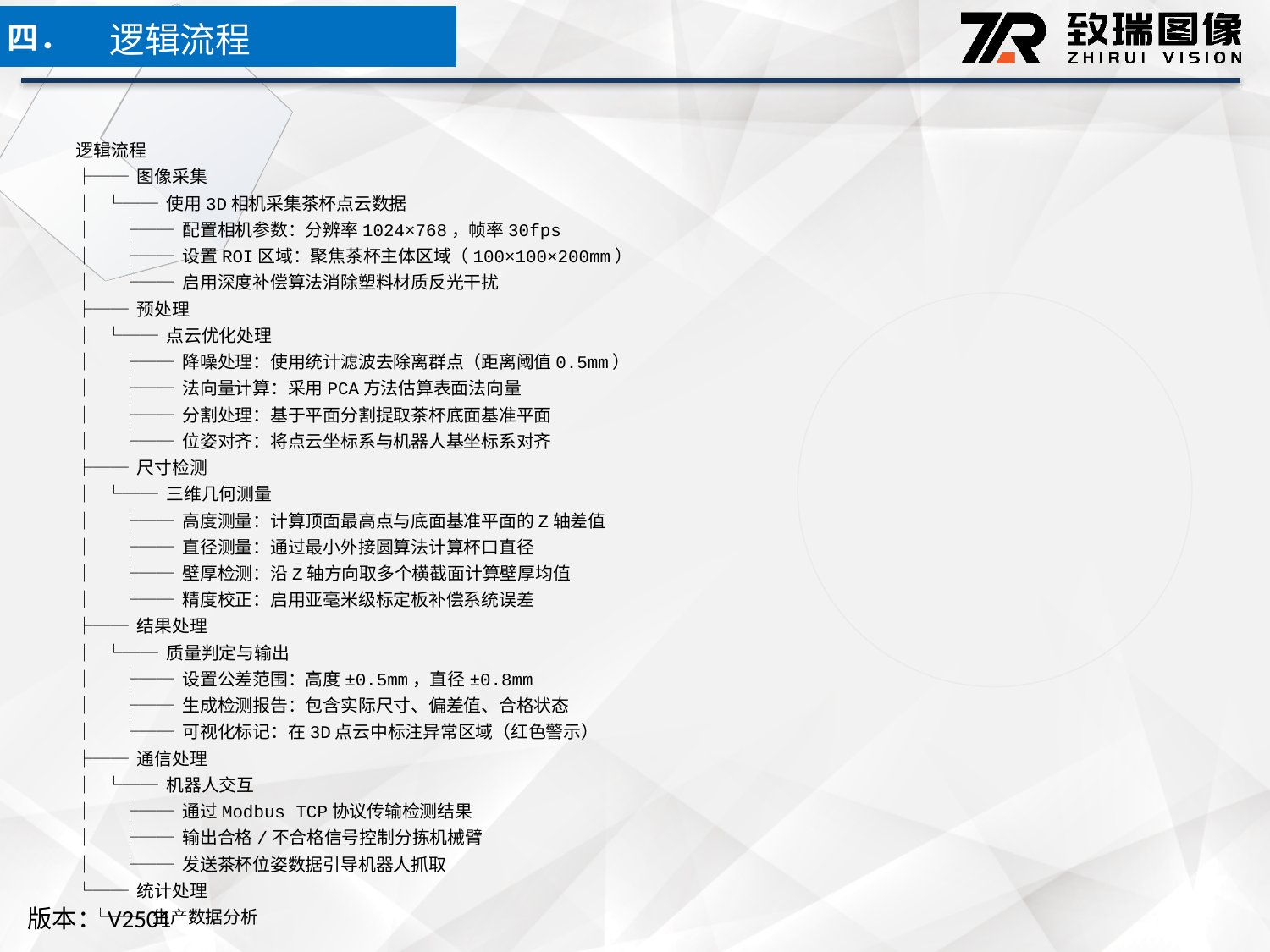

逻辑流程
四．

逻辑流程
├── 图像采集
│   └── 使用3D相机采集茶杯点云数据
│       ├── 配置相机参数：分辨率1024×768，帧率30fps
│       ├── 设置ROI区域：聚焦茶杯主体区域（100×100×200mm）
│       └── 启用深度补偿算法消除塑料材质反光干扰
├── 预处理
│   └── 点云优化处理
│       ├── 降噪处理：使用统计滤波去除离群点（距离阈值0.5mm）
│       ├── 法向量计算：采用PCA方法估算表面法向量
│       ├── 分割处理：基于平面分割提取茶杯底面基准平面
│       └── 位姿对齐：将点云坐标系与机器人基坐标系对齐
├── 尺寸检测
│   └── 三维几何测量
│       ├── 高度测量：计算顶面最高点与底面基准平面的Z轴差值
│       ├── 直径测量：通过最小外接圆算法计算杯口直径
│       ├── 壁厚检测：沿Z轴方向取多个横截面计算壁厚均值
│       └── 精度校正：启用亚毫米级标定板补偿系统误差
├── 结果处理
│   └── 质量判定与输出
│       ├── 设置公差范围：高度±0.5mm，直径±0.8mm
│       ├── 生成检测报告：包含实际尺寸、偏差值、合格状态
│       └── 可视化标记：在3D点云中标注异常区域（红色警示）
├── 通信处理
│   └── 机器人交互
│       ├── 通过Modbus TCP协议传输检测结果
│       ├── 输出合格/不合格信号控制分拣机械臂
│       └── 发送茶杯位姿数据引导机器人抓取
└── 统计处理
    └── 生产数据分析